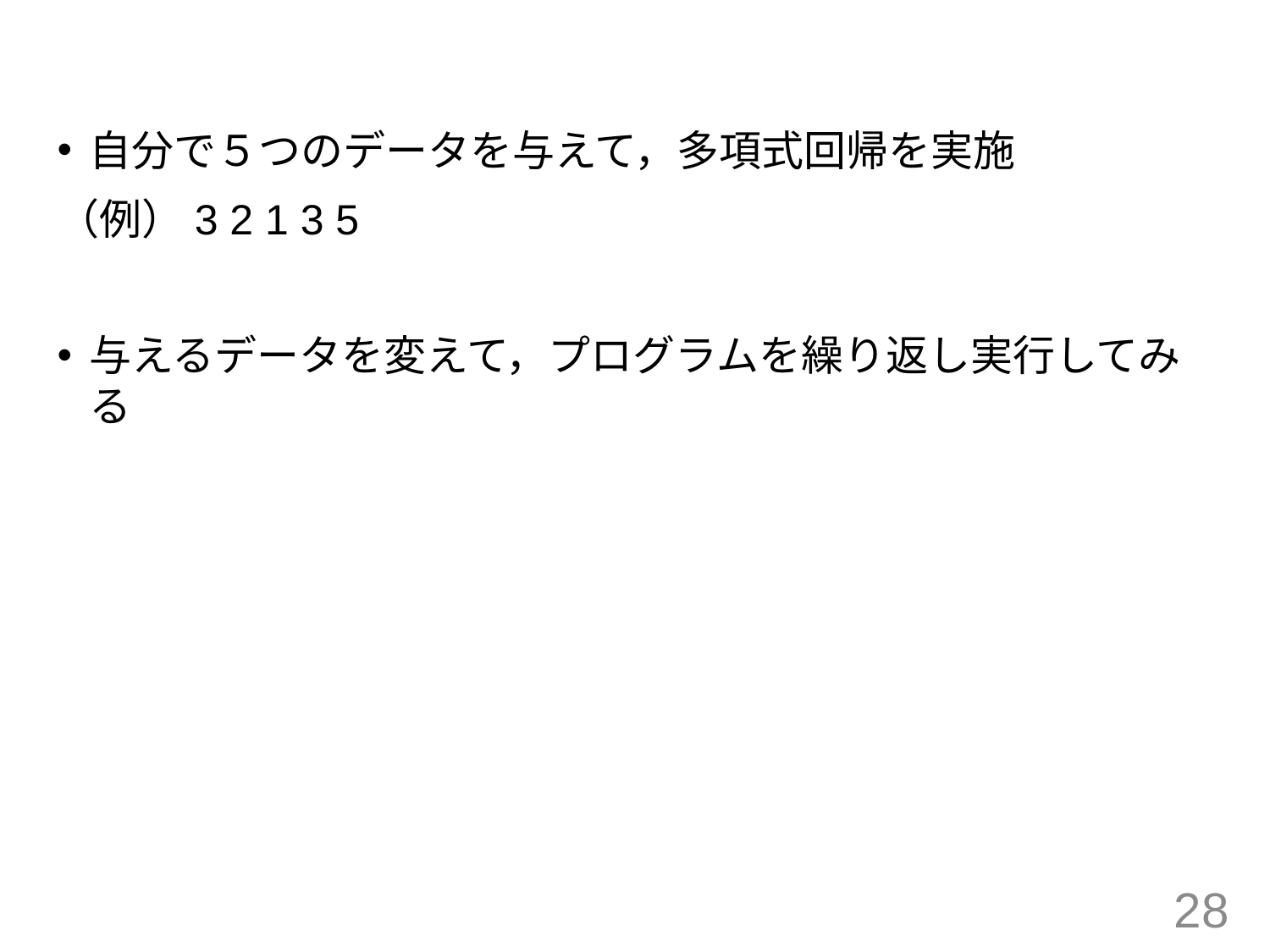

#
自分で５つのデータを与えて，多項式回帰を実施
（例）3 2 1 3 5

与えるデータを変えて，プログラムを繰り返し実行してみる
28